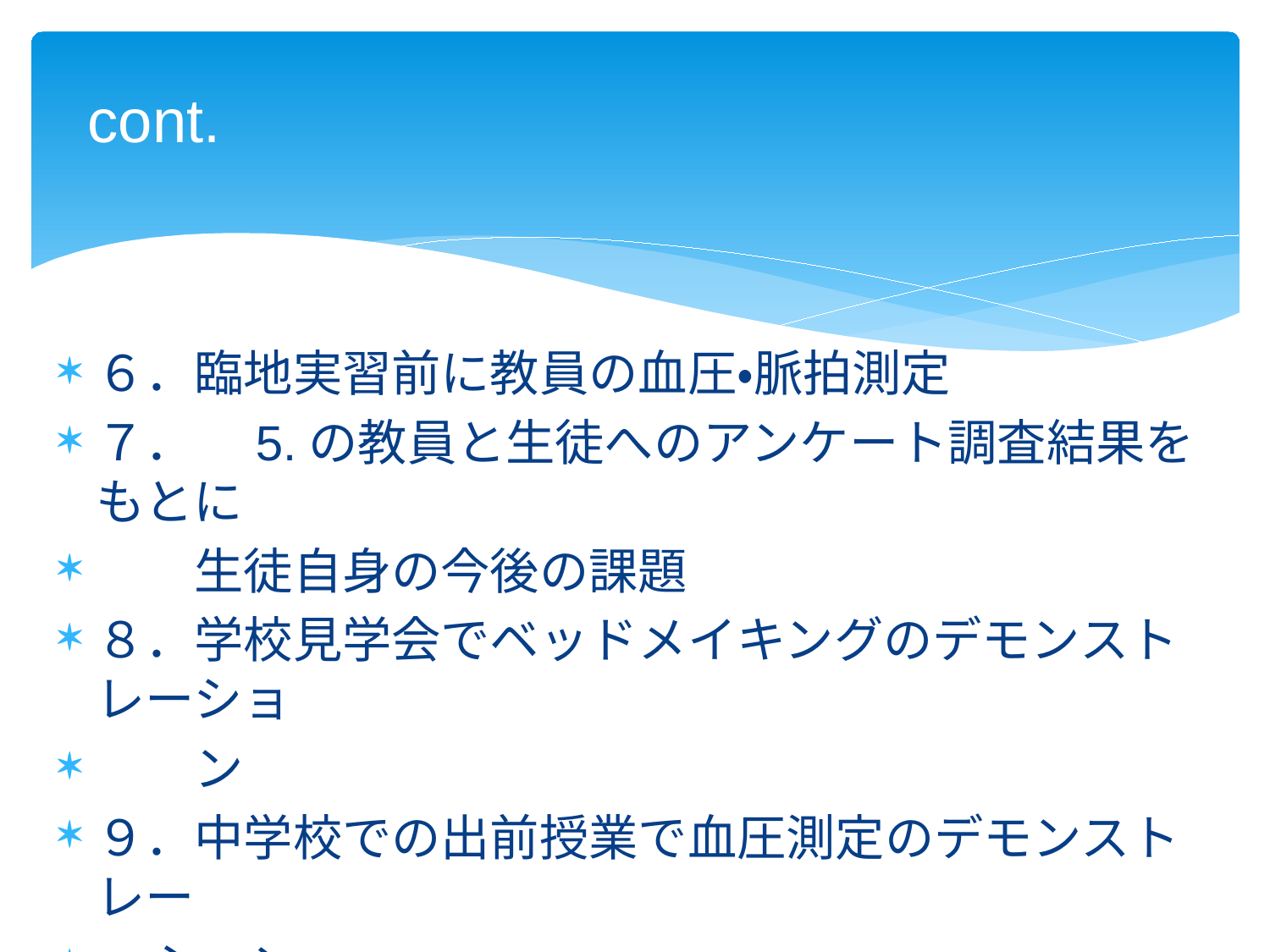

# cont.
６．臨地実習前に教員の血圧・脈拍測定
７．　5.の教員と生徒へのアンケート調査結果をもとに
　　生徒自身の今後の課題
８．学校見学会でベッドメイキングのデモンストレーショ
　　ン
９．中学校での出前授業で血圧測定のデモンストレー
    ション
１０前半臨地実習終了後生徒へのアンケート調査